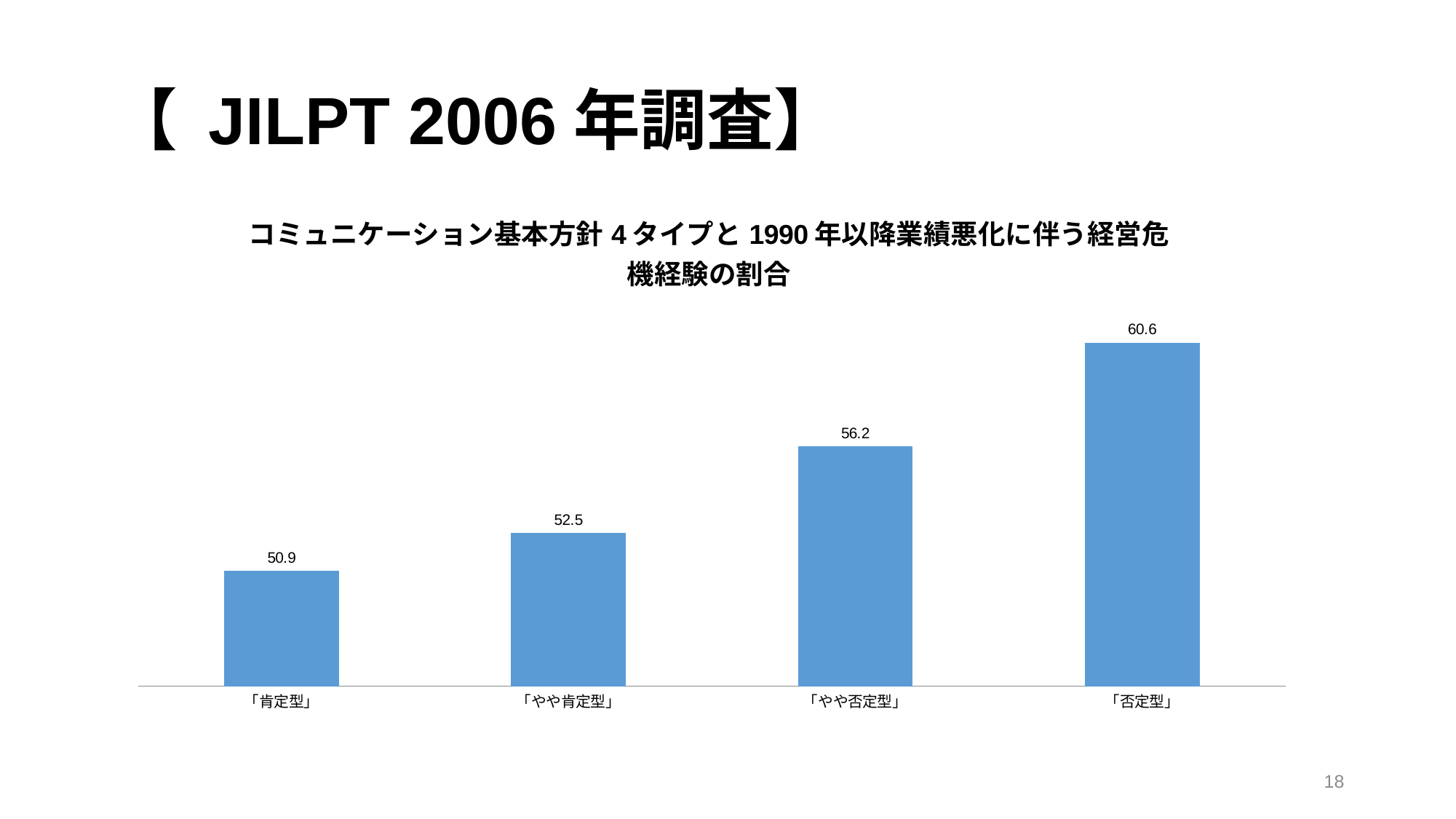

# 【 JILPT 2006年調査】

### Chart: コミュニケーション基本方針4タイプと1990年以降業績悪化に伴う経営危機経験の割合

| Category |  |
|---|---|
| ｢肯定型｣ | 50.9 |
| ｢やや肯定型｣ | 52.5 |
| ｢やや否定型｣ | 56.2 |
| ｢否定型｣ | 60.6 |
18